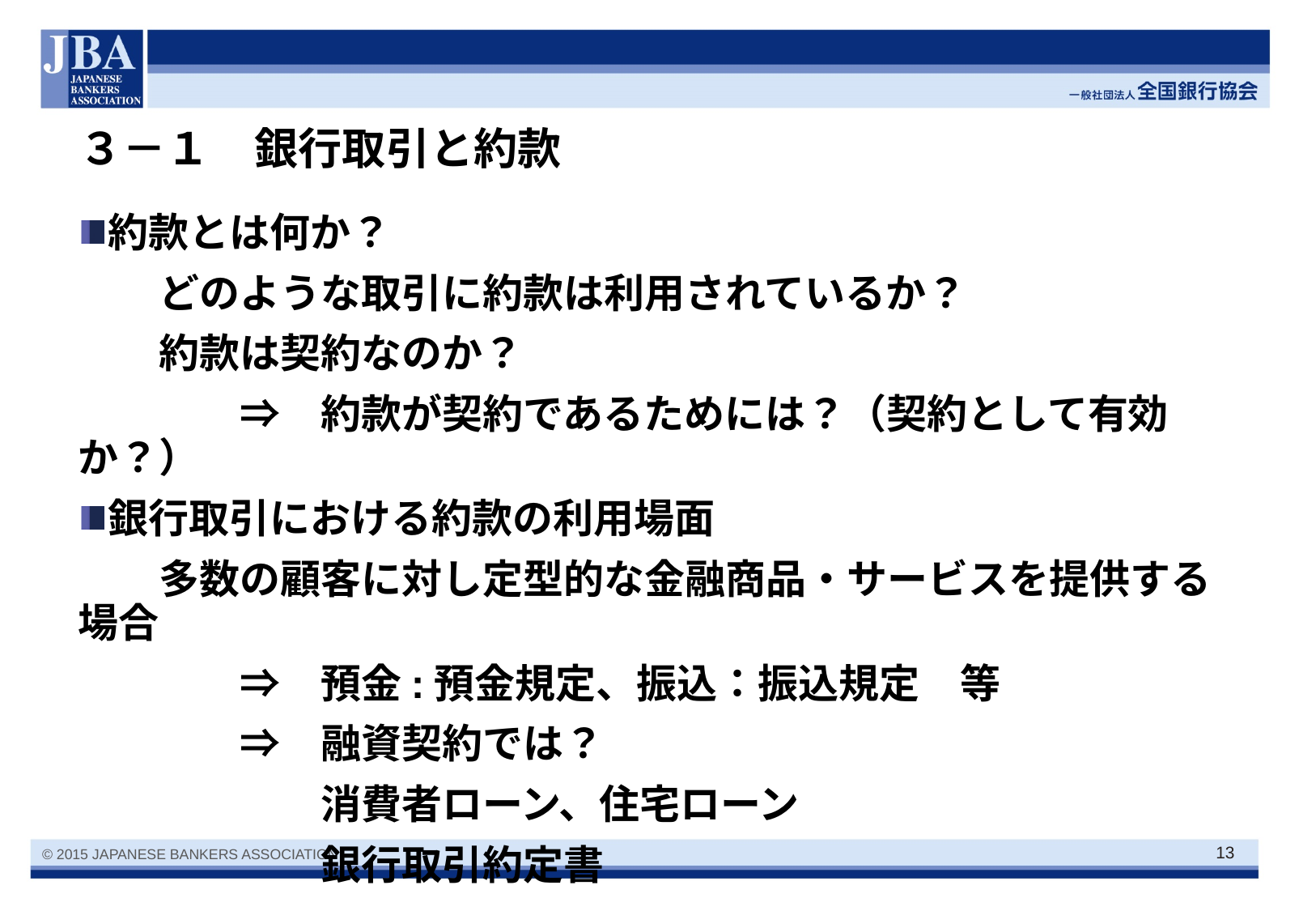

# ３－１　銀行取引と約款
約款とは何か？
　　どのような取引に約款は利用されているか？
　　約款は契約なのか？
　　　　⇒　約款が契約であるためには？（契約として有効か？）
銀行取引における約款の利用場面
　　多数の顧客に対し定型的な金融商品・サービスを提供する場合
　　　　⇒　預金:預金規定、振込：振込規定　等
　　　　⇒　融資契約では？
　　　　　　消費者ローン、住宅ローン
　　　　　　銀行取引約定書